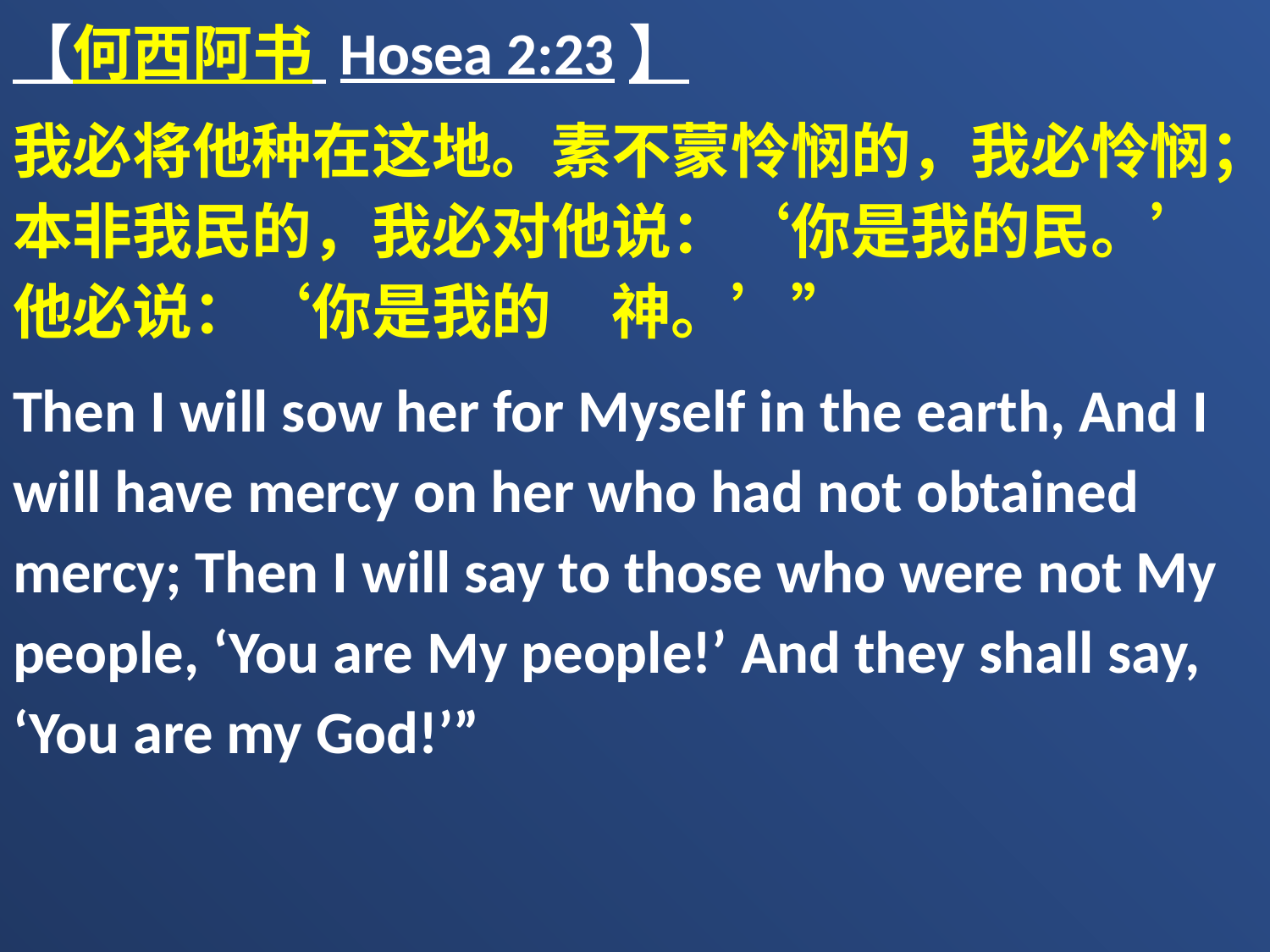

【何西阿书 Hosea 2:23】
我必将他种在这地。素不蒙怜悯的，我必怜悯；本非我民的，我必对他说：‘你是我的民。’他必说：‘你是我的　神。’”
Then I will sow her for Myself in the earth, And I will have mercy on her who had not obtained mercy; Then I will say to those who were not My people, ‘You are My people!’ And they shall say, ‘You are my God!’”